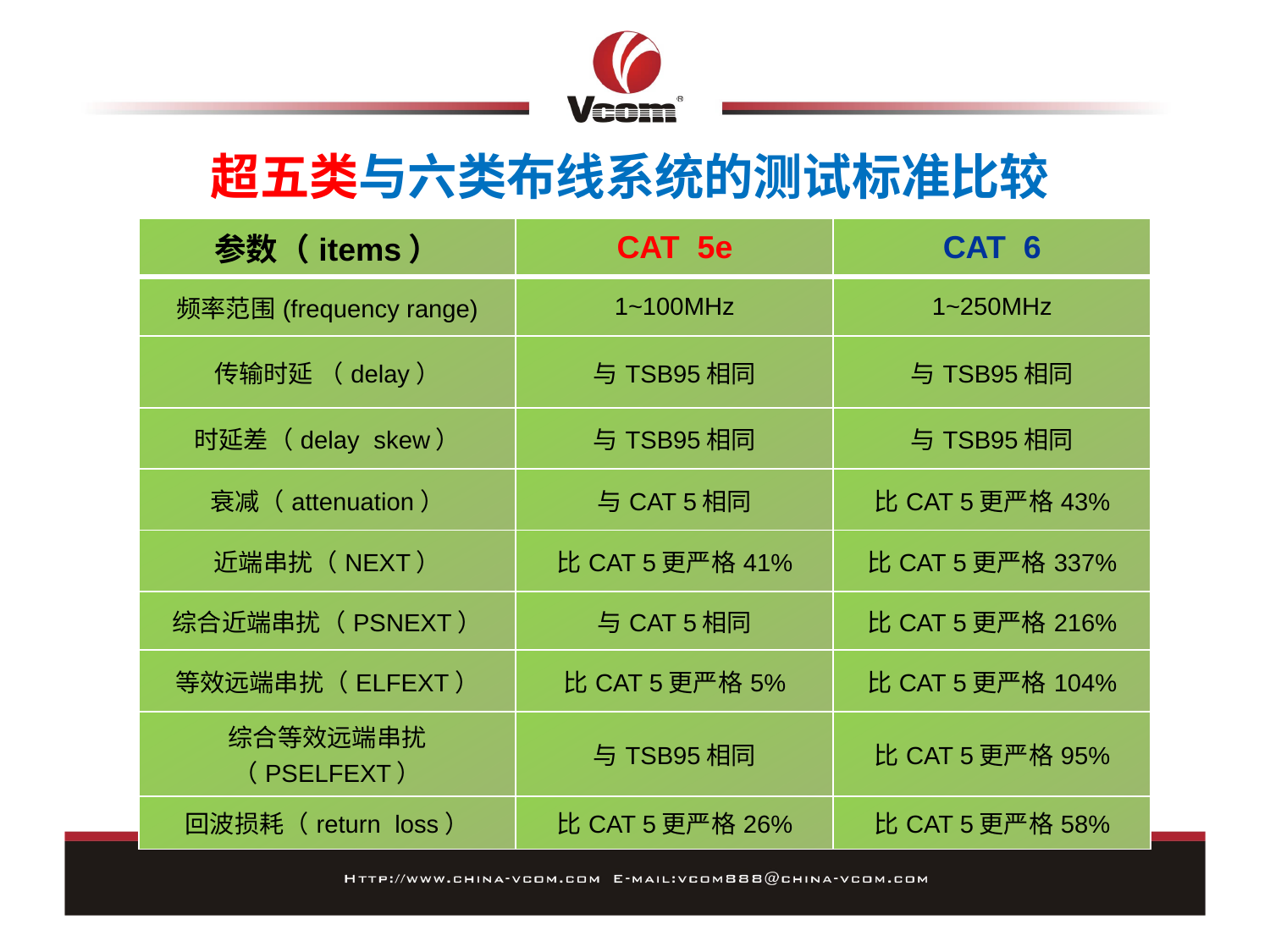

超五类与六类布线系统的测试标准比较
| 参数（items） | CAT 5e | CAT 6 |
| --- | --- | --- |
| 频率范围(frequency range) | 1~100MHz | 1~250MHz |
| 传输时延 （delay） | 与TSB95相同 | 与TSB95相同 |
| 时延差（delay skew） | 与TSB95相同 | 与TSB95相同 |
| 衰减（attenuation） | 与CAT 5相同 | 比CAT 5更严格43% |
| 近端串扰（NEXT） | 比CAT 5更严格41% | 比CAT 5更严格337% |
| 综合近端串扰（PSNEXT） | 与CAT 5相同 | 比CAT 5更严格216% |
| 等效远端串扰（ELFEXT） | 比CAT 5更严格5% | 比CAT 5更严格104% |
| 综合等效远端串扰（PSELFEXT） | 与TSB95相同 | 比CAT 5更严格95% |
| 回波损耗（return loss） | 比CAT 5更严格26% | 比CAT 5更严格58% |